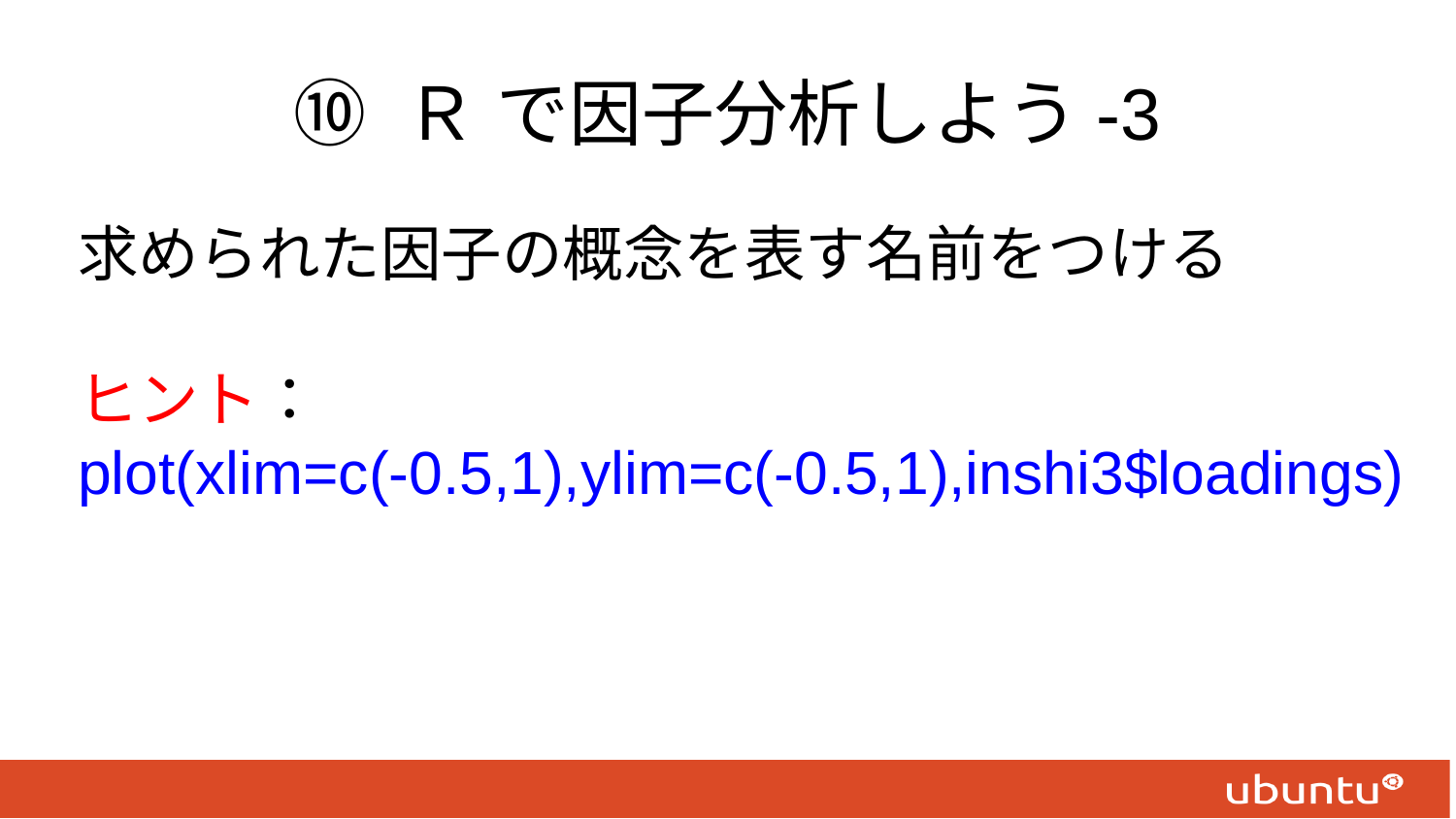

# ⑩ Ｒ で因子分析しよう-3
求められた因子の概念を表す名前をつける

ヒント：
plot(xlim=c(-0.5,1),ylim=c(-0.5,1),inshi3$loadings)